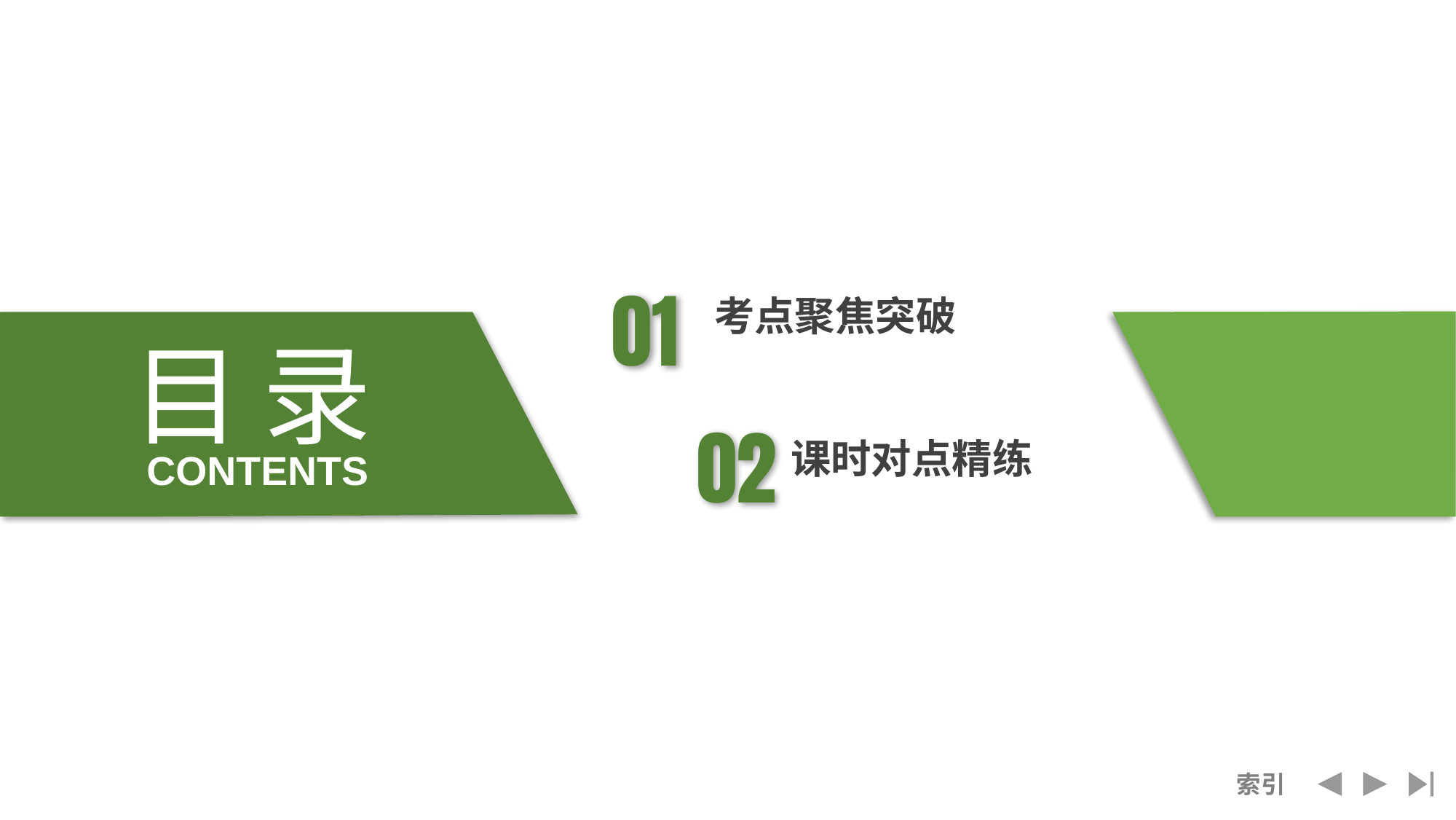

01
考点聚焦突破

目 录
02
课时对点精练
CONTENTS